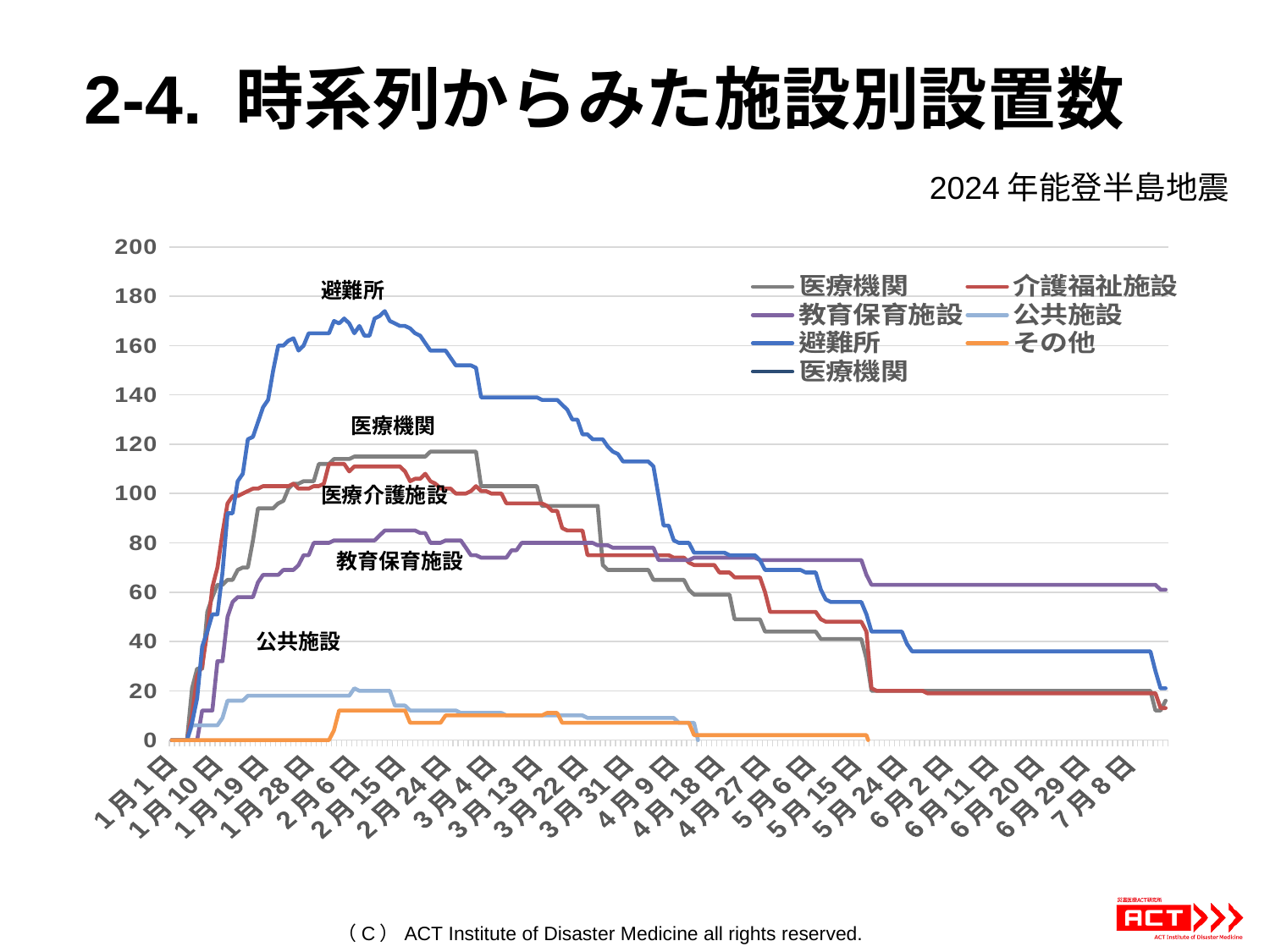

# 2-4. 時系列からみた施設別設置数
2024年能登半島地震

### Chart

| Category | 医療機関 | 介護福祉施設 | 教育保育施設 | 公共施設 | 避難所 | その他 | 医療機関 |
|---|---|---|---|---|---|---|---|
|  | None | None | None | None | None | None | None |
| 45292 | 0.0 | 0.0 | 0.0 | 0.0 | 0.0 | 0.0 | None |
| 45293 | 0.0 | 0.0 | 0.0 | 0.0 | 0.0 | 0.0 | None |
| 45294 | 0.0 | 0.0 | 0.0 | 0.0 | 0.0 | 0.0 | None |
| 45295 | 0.0 | 0.0 | 0.0 | 0.0 | 0.0 | 0.0 | None |
| 45296 | 21.0 | 10.0 | 0.0 | 6.0 | 7.0 | 0.0 | 0.0 |
| 45297 | 29.0 | 26.0 | 0.0 | 6.0 | 17.0 | 0.0 | None |
| 45298 | 29.0 | 30.0 | 12.0 | 6.0 | 38.0 | 0.0 | None |
| 45299 | 52.0 | 44.0 | 12.0 | 6.0 | 44.0 | 0.0 | None |
| 45300 | 58.0 | 62.0 | 12.0 | 6.0 | 51.0 | 0.0 | None |
| 45301 | 63.0 | 70.0 | 32.0 | 6.0 | 51.0 | 0.0 | None |
| 45302 | 63.0 | 84.0 | 32.0 | 9.0 | 68.0 | 0.0 | None |
| 45303 | 65.0 | 96.0 | 50.0 | 16.0 | 92.0 | 0.0 | None |
| 45304 | 65.0 | 99.0 | 56.0 | 16.0 | 92.0 | 0.0 | None |
| 45305 | 69.0 | 99.0 | 58.0 | 16.0 | 105.0 | 0.0 | None |
| 45306 | 70.0 | 100.0 | 58.0 | 16.0 | 108.0 | 0.0 | None |
| 45307 | 70.0 | 101.0 | 58.0 | 18.0 | 122.0 | 0.0 | None |
| 45308 | 81.0 | 102.0 | 58.0 | 18.0 | 123.0 | 0.0 | None |
| 45309 | 94.0 | 102.0 | 64.0 | 18.0 | 129.0 | 0.0 | None |
| 45310 | 94.0 | 103.0 | 67.0 | 18.0 | 135.0 | 0.0 | None |
| 45311 | 94.0 | 103.0 | 67.0 | 18.0 | 138.0 | 0.0 | None |
| 45312 | 94.0 | 103.0 | 67.0 | 18.0 | 150.0 | 0.0 | None |
| 45313 | 96.0 | 103.0 | 67.0 | 18.0 | 160.0 | 0.0 | None |
| 45314 | 97.0 | 103.0 | 69.0 | 18.0 | 160.0 | 0.0 | None |
| 45315 | 102.0 | 103.0 | 69.0 | 18.0 | 162.0 | 0.0 | None |
| 45316 | 104.0 | 104.0 | 69.0 | 18.0 | 163.0 | 0.0 | None |
| 45317 | 104.0 | 102.0 | 71.0 | 18.0 | 158.0 | 0.0 | None |
| 45318 | 105.0 | 102.0 | 75.0 | 18.0 | 160.0 | 0.0 | None |
| 45319 | 105.0 | 102.0 | 75.0 | 18.0 | 165.0 | 0.0 | None |
| 45320 | 105.0 | 103.0 | 80.0 | 18.0 | 165.0 | 0.0 | None |
| 45321 | 112.0 | 103.0 | 80.0 | 18.0 | 165.0 | 0.0 | None |
| 45322 | 112.0 | 104.0 | 80.0 | 18.0 | 165.0 | 0.0 | None |
| 45323 | 112.0 | 112.0 | 80.0 | 18.0 | 165.0 | 0.0 | None |
| 45324 | 114.0 | 112.0 | 81.0 | 18.0 | 170.0 | 4.0 | None |
| 45325 | 114.0 | 112.0 | 81.0 | 18.0 | 169.0 | 12.0 | None |
| 45326 | 114.0 | 112.0 | 81.0 | 18.0 | 171.0 | 12.0 | None |
| 45327 | 114.0 | 109.0 | 81.0 | 18.0 | 169.0 | 12.0 | None |
| 45328 | 115.0 | 111.0 | 81.0 | 21.0 | 165.0 | 12.0 | None |
| 45329 | 115.0 | 111.0 | 81.0 | 20.0 | 168.0 | 12.0 | None |
| 45330 | 115.0 | 111.0 | 81.0 | 20.0 | 164.0 | 12.0 | None |
| 45331 | 115.0 | 111.0 | 81.0 | 20.0 | 164.0 | 12.0 | None |
| 45332 | 115.0 | 111.0 | 81.0 | 20.0 | 171.0 | 12.0 | None |
| 45333 | 115.0 | 111.0 | 83.0 | 20.0 | 172.0 | 12.0 | None |
| 45334 | 115.0 | 111.0 | 85.0 | 20.0 | 174.0 | 12.0 | None |
| 45335 | 115.0 | 111.0 | 85.0 | 20.0 | 170.0 | 12.0 | None |
| 45336 | 115.0 | 111.0 | 85.0 | 14.0 | 169.0 | 12.0 | None |
| 45337 | 115.0 | 111.0 | 85.0 | 14.0 | 168.0 | 12.0 | None |
| 45338 | 115.0 | 109.0 | 85.0 | 14.0 | 168.0 | 12.0 | None |
| 45339 | 115.0 | 105.0 | 85.0 | 12.0 | 167.0 | 7.0 | None |
| 45340 | 115.0 | 106.0 | 85.0 | 12.0 | 165.0 | 7.0 | None |
| 45341 | 115.0 | 106.0 | 84.0 | 12.0 | 164.0 | 7.0 | None |
| 45342 | 115.0 | 108.0 | 84.0 | 12.0 | 161.0 | 7.0 | None |
| 45343 | 117.0 | 105.0 | 80.0 | 12.0 | 158.0 | 7.0 | None |
| 45344 | 117.0 | 104.0 | 80.0 | 12.0 | 158.0 | 7.0 | None |
| 45345 | 117.0 | 102.0 | 80.0 | 12.0 | 158.0 | 7.0 | None |
| 45346 | 117.0 | 102.0 | 81.0 | 12.0 | 158.0 | 10.0 | None |
| 45347 | 117.0 | 102.0 | 81.0 | 12.0 | 155.0 | 10.0 | None |
| 45348 | 117.0 | 100.0 | 81.0 | 12.0 | 152.0 | 10.0 | None |
| 45349 | 117.0 | 100.0 | 81.0 | 11.0 | 152.0 | 10.0 | None |
| 45350 | 117.0 | 100.0 | 78.0 | 11.0 | 152.0 | 10.0 | None |
| 45351 | 117.0 | 101.0 | 75.0 | 11.0 | 152.0 | 10.0 | None |
| 45352 | 117.0 | 103.0 | 75.0 | 11.0 | 151.0 | 10.0 | None |
| 45353 | 103.0 | 101.0 | 74.0 | 11.0 | 139.0 | 10.0 | None |
| 45354 | 103.0 | 101.0 | 74.0 | 11.0 | 139.0 | 10.0 | None |
| 45355 | 103.0 | 100.0 | 74.0 | 11.0 | 139.0 | 10.0 | None |
| 45356 | 103.0 | 100.0 | 74.0 | 11.0 | 139.0 | 10.0 | None |
| 45357 | 103.0 | 100.0 | 74.0 | 11.0 | 139.0 | 10.0 | None |
| 45358 | 103.0 | 96.0 | 74.0 | 10.0 | 139.0 | 10.0 | None |
| 45359 | 103.0 | 96.0 | 77.0 | 10.0 | 139.0 | 10.0 | None |
| 45360 | 103.0 | 96.0 | 77.0 | 10.0 | 139.0 | 10.0 | None |
| 45361 | 103.0 | 96.0 | 80.0 | 10.0 | 139.0 | 10.0 | None |
| 45362 | 103.0 | 96.0 | 80.0 | 10.0 | 139.0 | 10.0 | None |
| 45363 | 103.0 | 96.0 | 80.0 | 10.0 | 139.0 | 10.0 | None |
| 45364 | 103.0 | 96.0 | 80.0 | 10.0 | 139.0 | 10.0 | None |
| 45365 | 95.0 | 96.0 | 80.0 | 10.0 | 138.0 | 10.0 | None |
| 45366 | 95.0 | 95.0 | 80.0 | 10.0 | 138.0 | 11.0 | None |
| 45367 | 95.0 | 93.0 | 80.0 | 10.0 | 138.0 | 11.0 | None |
| 45368 | 95.0 | 93.0 | 80.0 | 10.0 | 138.0 | 11.0 | None |
| 45369 | 95.0 | 86.0 | 80.0 | 10.0 | 136.0 | 7.0 | None |
| 45370 | 95.0 | 85.0 | 80.0 | 10.0 | 134.0 | 7.0 | None |
| 45371 | 95.0 | 85.0 | 80.0 | 10.0 | 130.0 | 7.0 | None |
| 45372 | 95.0 | 85.0 | 80.0 | 10.0 | 130.0 | 7.0 | None |
| 45373 | 95.0 | 85.0 | 80.0 | 10.0 | 124.0 | 7.0 | None |
| 45374 | 95.0 | 75.0 | 80.0 | 9.0 | 124.0 | 7.0 | None |
| 45375 | 95.0 | 75.0 | 80.0 | 9.0 | 122.0 | 7.0 | None |
| 45376 | 95.0 | 75.0 | 79.0 | 9.0 | 122.0 | 7.0 | None |
| 45377 | 71.0 | 75.0 | 79.0 | 9.0 | 122.0 | 7.0 | None |
| 45378 | 69.0 | 75.0 | 79.0 | 9.0 | 119.0 | 7.0 | None |
| 45379 | 69.0 | 75.0 | 78.0 | 9.0 | 117.0 | 7.0 | None |
| 45380 | 69.0 | 75.0 | 78.0 | 9.0 | 116.0 | 7.0 | None |
| 45381 | 69.0 | 75.0 | 78.0 | 9.0 | 113.0 | 7.0 | None |
| 45382 | 69.0 | 75.0 | 78.0 | 9.0 | 113.0 | 7.0 | None |
| 45383 | 69.0 | 75.0 | 78.0 | 9.0 | 113.0 | 7.0 | None |
| 45384 | 69.0 | 75.0 | 78.0 | 9.0 | 113.0 | 7.0 | None |
| 45385 | 69.0 | 75.0 | 78.0 | 9.0 | 113.0 | 7.0 | None |
| 45386 | 69.0 | 75.0 | 78.0 | 9.0 | 113.0 | 7.0 | None |
| 45387 | 65.0 | 75.0 | 78.0 | 9.0 | 111.0 | 7.0 | None |
| 45388 | 65.0 | 75.0 | 73.0 | 9.0 | 99.0 | 7.0 | None |
| 45389 | 65.0 | 75.0 | 73.0 | 9.0 | 87.0 | 7.0 | None |
| 45390 | 65.0 | 75.0 | 73.0 | 9.0 | 87.0 | 7.0 | None |
| 45391 | 65.0 | 74.0 | 73.0 | 9.0 | 81.0 | 7.0 | None |
| 45392 | 65.0 | 74.0 | 73.0 | 7.0 | 80.0 | 7.0 | None |
| 45393 | 65.0 | 74.0 | 73.0 | 7.0 | 80.0 | 7.0 | None |
| 45394 | 61.0 | 72.0 | 73.0 | 7.0 | 80.0 | 7.0 | None |
| 45395 | 59.0 | 71.0 | 74.0 | 7.0 | 76.0 | 2.0 | None |
| 45396 | 59.0 | 71.0 | 74.0 | -2.0 | 76.0 | 2.0 | None |
| 45397 | 59.0 | 71.0 | 74.0 | -2.0 | 76.0 | 2.0 | None |
| 45398 | 59.0 | 71.0 | 74.0 | -2.0 | 76.0 | 2.0 | None |
| 45399 | 59.0 | 71.0 | 74.0 | -2.0 | 76.0 | 2.0 | None |
| 45400 | 59.0 | 68.0 | 74.0 | -2.0 | 76.0 | 2.0 | None |
| 45401 | 59.0 | 68.0 | 74.0 | -2.0 | 76.0 | 2.0 | None |
| 45402 | 59.0 | 68.0 | 74.0 | -2.0 | 75.0 | 2.0 | None |
| 45403 | 49.0 | 66.0 | 74.0 | -2.0 | 75.0 | 2.0 | None |
| 45404 | 49.0 | 66.0 | 74.0 | -2.0 | 75.0 | 2.0 | None |
| 45405 | 49.0 | 66.0 | 74.0 | -2.0 | 75.0 | 2.0 | None |
| 45406 | 49.0 | 66.0 | 74.0 | -2.0 | 75.0 | 2.0 | None |
| 45407 | 49.0 | 66.0 | 74.0 | -2.0 | 75.0 | 2.0 | None |
| 45408 | 49.0 | 66.0 | 73.0 | -2.0 | 73.0 | 2.0 | None |
| 45409 | 44.0 | 60.0 | 73.0 | -2.0 | 69.0 | 2.0 | None |
| 45410 | 44.0 | 52.0 | 73.0 | -2.0 | 69.0 | 2.0 | None |
| 45411 | 44.0 | 52.0 | 73.0 | -2.0 | 69.0 | 2.0 | None |
| 45412 | 44.0 | 52.0 | 73.0 | -2.0 | 69.0 | 2.0 | None |
| 45413 | 44.0 | 52.0 | 73.0 | -2.0 | 69.0 | 2.0 | None |
| 45414 | 44.0 | 52.0 | 73.0 | -2.0 | 69.0 | 2.0 | None |
| 45415 | 44.0 | 52.0 | 73.0 | -2.0 | 69.0 | 2.0 | None |
| 45416 | 44.0 | 52.0 | 73.0 | -2.0 | 69.0 | 2.0 | None |
| 45417 | 44.0 | 52.0 | 73.0 | -2.0 | 68.0 | 2.0 | None |
| 45418 | 44.0 | 52.0 | 73.0 | -2.0 | 68.0 | 2.0 | None |
| 45419 | 44.0 | 52.0 | 73.0 | -3.0 | 68.0 | 2.0 | None |
| 45420 | 41.0 | 49.0 | 73.0 | -4.0 | 61.0 | 2.0 | None |
| 45421 | 41.0 | 48.0 | 73.0 | -4.0 | 57.0 | 2.0 | None |
| 45422 | 41.0 | 48.0 | 73.0 | -4.0 | 56.0 | 2.0 | None |
| 45423 | 41.0 | 48.0 | 73.0 | -4.0 | 56.0 | 2.0 | None |
| 45424 | 41.0 | 48.0 | 73.0 | -4.0 | 56.0 | 2.0 | None |
| 45425 | 41.0 | 48.0 | 73.0 | -4.0 | 56.0 | 2.0 | None |
| 45426 | 41.0 | 48.0 | 73.0 | -4.0 | 56.0 | 2.0 | None |
| 45427 | 41.0 | 48.0 | 73.0 | -4.0 | 56.0 | 2.0 | None |
| 45428 | 41.0 | 48.0 | 73.0 | -4.0 | 56.0 | 2.0 | None |
| 45429 | 33.0 | 44.0 | 67.0 | -7.0 | 51.0 | 2.0 | None |
| 45430 | 20.0 | 21.0 | 63.0 | -8.0 | 44.0 | -4.0 | None |
| 45431 | 20.0 | 20.0 | 63.0 | -8.0 | 44.0 | -4.0 | None |
| 45432 | 20.0 | 20.0 | 63.0 | -8.0 | 44.0 | -4.0 | None |
| 45433 | 20.0 | 20.0 | 63.0 | -8.0 | 44.0 | -4.0 | None |
| 45434 | 20.0 | 20.0 | 63.0 | -8.0 | 44.0 | -4.0 | None |
| 45435 | 20.0 | 20.0 | 63.0 | -8.0 | 44.0 | -4.0 | None |
| 45436 | 20.0 | 20.0 | 63.0 | -11.0 | 44.0 | -4.0 | None |
| 45437 | 20.0 | 20.0 | 63.0 | -11.0 | 39.0 | -4.0 | None |
| 45438 | 20.0 | 20.0 | 63.0 | -11.0 | 36.0 | -4.0 | None |
| 45439 | 20.0 | 20.0 | 63.0 | -11.0 | 36.0 | -4.0 | None |
| 45440 | 20.0 | 20.0 | 63.0 | -11.0 | 36.0 | -4.0 | None |
| 45441 | 20.0 | 19.0 | 63.0 | -11.0 | 36.0 | -4.0 | None |
| 45442 | 20.0 | 19.0 | 63.0 | -11.0 | 36.0 | -4.0 | None |
| 45443 | 20.0 | 19.0 | 63.0 | -11.0 | 36.0 | -4.0 | None |
| 45444 | 20.0 | 19.0 | 63.0 | -11.0 | 36.0 | -4.0 | None |
| 45445 | 20.0 | 19.0 | 63.0 | -11.0 | 36.0 | -4.0 | None |
| 45446 | 20.0 | 19.0 | 63.0 | -11.0 | 36.0 | -4.0 | None |
| 45447 | 20.0 | 19.0 | 63.0 | -11.0 | 36.0 | -4.0 | None |
| 45448 | 20.0 | 19.0 | 63.0 | -11.0 | 36.0 | -4.0 | None |
| 45449 | 20.0 | 19.0 | 63.0 | -11.0 | 36.0 | -4.0 | None |
| 45450 | 20.0 | 19.0 | 63.0 | -11.0 | 36.0 | -4.0 | None |
| 45451 | 20.0 | 19.0 | 63.0 | -11.0 | 36.0 | -4.0 | None |
| 45452 | 20.0 | 19.0 | 63.0 | -11.0 | 36.0 | -4.0 | None |
| 45453 | 20.0 | 19.0 | 63.0 | -11.0 | 36.0 | -4.0 | None |
| 45454 | 20.0 | 19.0 | 63.0 | -11.0 | 36.0 | -4.0 | None |
| 45455 | 20.0 | 19.0 | 63.0 | -11.0 | 36.0 | -4.0 | None |
| 45456 | 20.0 | 19.0 | 63.0 | -11.0 | 36.0 | -4.0 | None |
| 45457 | 20.0 | 19.0 | 63.0 | -11.0 | 36.0 | -4.0 | None |
| 45458 | 20.0 | 19.0 | 63.0 | -11.0 | 36.0 | -4.0 | None |
| 45459 | 20.0 | 19.0 | 63.0 | -11.0 | 36.0 | -4.0 | None |
| 45460 | 20.0 | 19.0 | 63.0 | -11.0 | 36.0 | -4.0 | None |
| 45461 | 20.0 | 19.0 | 63.0 | -11.0 | 36.0 | -4.0 | None |
| 45462 | 20.0 | 19.0 | 63.0 | -11.0 | 36.0 | -4.0 | None |
| 45463 | 20.0 | 19.0 | 63.0 | -11.0 | 36.0 | -4.0 | None |
| 45464 | 20.0 | 19.0 | 63.0 | -11.0 | 36.0 | -4.0 | None |
| 45465 | 20.0 | 19.0 | 63.0 | -11.0 | 36.0 | -4.0 | None |
| 45466 | 20.0 | 19.0 | 63.0 | -11.0 | 36.0 | -4.0 | None |
| 45467 | 20.0 | 19.0 | 63.0 | -11.0 | 36.0 | -4.0 | None |
| 45468 | 20.0 | 19.0 | 63.0 | -11.0 | 36.0 | -4.0 | None |
| 45469 | 20.0 | 19.0 | 63.0 | -11.0 | 36.0 | -4.0 | None |
| 45470 | 20.0 | 19.0 | 63.0 | -11.0 | 36.0 | -4.0 | None |
| 45471 | 20.0 | 19.0 | 63.0 | -11.0 | 36.0 | -4.0 | None |
| 45472 | 20.0 | 19.0 | 63.0 | -11.0 | 36.0 | -4.0 | None |
| 45473 | 20.0 | 19.0 | 63.0 | -11.0 | 36.0 | -4.0 | None |
| 45474 | 20.0 | 19.0 | 63.0 | -11.0 | 36.0 | -4.0 | None |
| 45475 | 20.0 | 19.0 | 63.0 | -11.0 | 36.0 | -4.0 | None |
| 45476 | 20.0 | 19.0 | 63.0 | -11.0 | 36.0 | -4.0 | None |
| 45477 | 20.0 | 19.0 | 63.0 | -11.0 | 36.0 | -4.0 | None |
| 45478 | 20.0 | 19.0 | 63.0 | -11.0 | 36.0 | -4.0 | None |
| 45479 | 20.0 | 19.0 | 63.0 | -11.0 | 36.0 | -4.0 | None |
| 45480 | 20.0 | 19.0 | 63.0 | -11.0 | 36.0 | -4.0 | None |
| 45481 | 20.0 | 19.0 | 63.0 | -11.0 | 36.0 | -4.0 | None |
| 45482 | 20.0 | 19.0 | 63.0 | -11.0 | 36.0 | -4.0 | None |
| 45483 | 20.0 | 19.0 | 63.0 | -11.0 | 36.0 | -4.0 | None |
| 45484 | 20.0 | 19.0 | 63.0 | -11.0 | 36.0 | -4.0 | None |
| 45485 | 20.0 | 19.0 | 63.0 | -11.0 | 36.0 | -4.0 | None |
| 45486 | 12.0 | 19.0 | 63.0 | -11.0 | 28.0 | -4.0 | None |
| 45487 | 12.0 | 13.0 | 61.0 | -11.0 | 21.0 | -4.0 | None |
| 45488 | 16.0 | 13.0 | 61.0 | -11.0 | 21.0 | -4.0 | None |
避難所
医療機関
医療介護施設
教育保育施設
公共施設